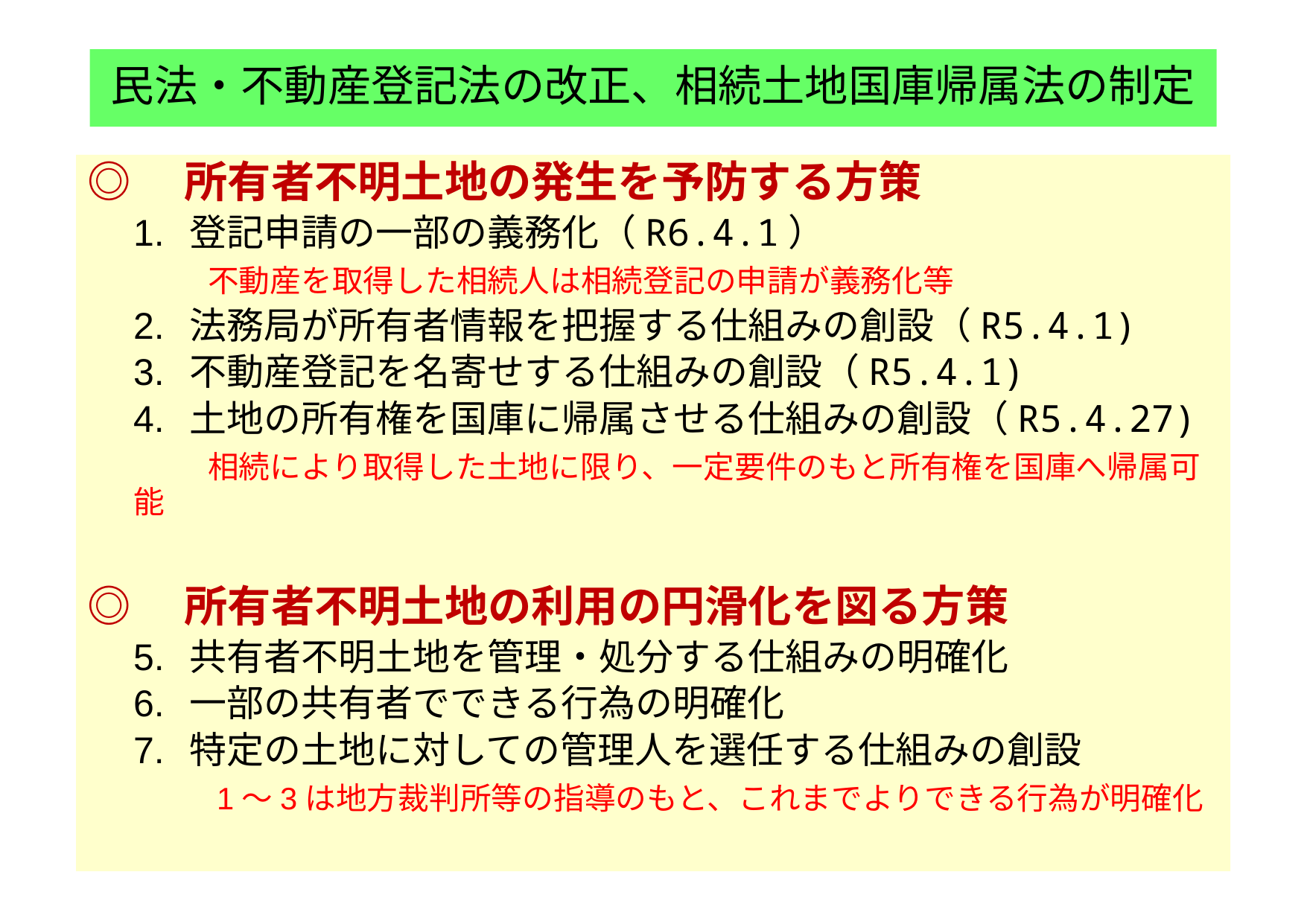

# 民法・不動産登記法の改正、相続土地国庫帰属法の制定
◎　所有者不明土地の発生を予防する方策
登記申請の一部の義務化（R6.4.1）
　　不動産を取得した相続人は相続登記の申請が義務化等
法務局が所有者情報を把握する仕組みの創設（R5.4.1)
不動産登記を名寄せする仕組みの創設（R5.4.1)
土地の所有権を国庫に帰属させる仕組みの創設（R5.4.27)
　　相続により取得した土地に限り、一定要件のもと所有権を国庫へ帰属可能

◎　所有者不明土地の利用の円滑化を図る方策
共有者不明土地を管理・処分する仕組みの明確化
一部の共有者でできる行為の明確化
特定の土地に対しての管理人を選任する仕組みの創設
　　1～3は地方裁判所等の指導のもと、これまでよりできる行為が明確化